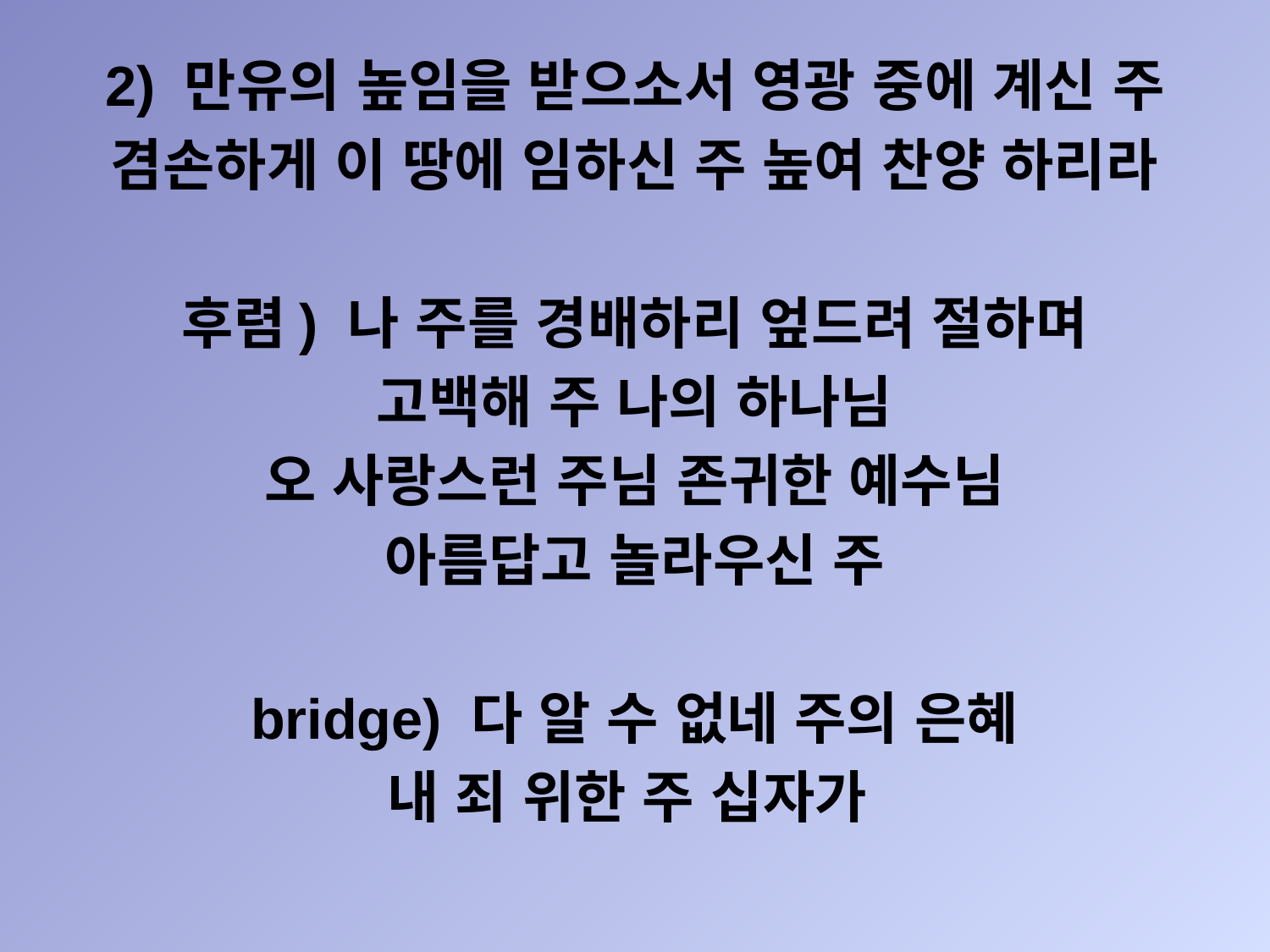

2) 만유의 높임을 받으소서 영광 중에 계신 주
겸손하게 이 땅에 임하신 주 높여 찬양 하리라

후렴) 나 주를 경배하리 엎드려 절하며
고백해 주 나의 하나님
오 사랑스런 주님 존귀한 예수님
아름답고 놀라우신 주

bridge) 다 알 수 없네 주의 은혜
내 죄 위한 주 십자가